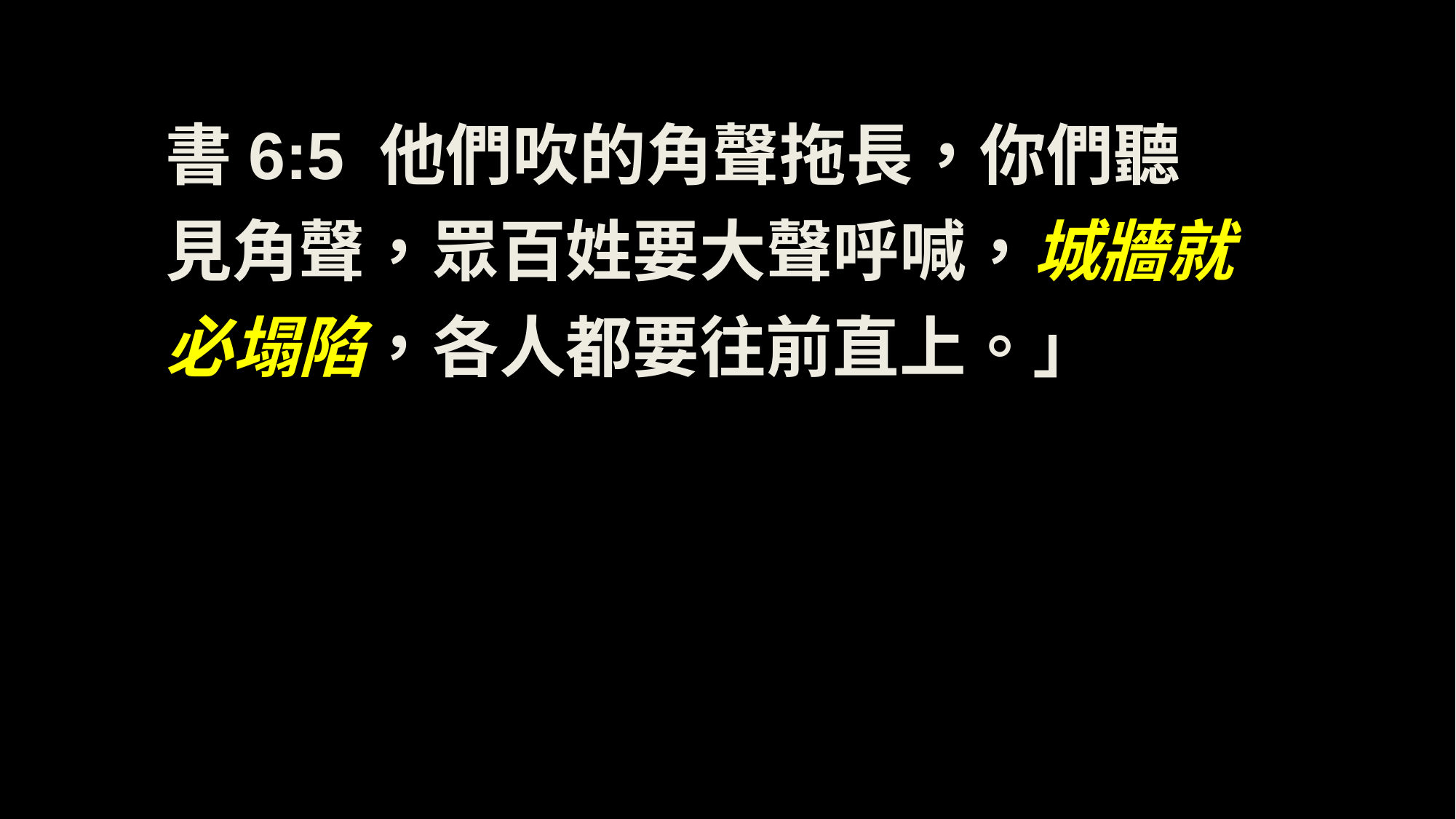

書6:5 他們吹的角聲拖長，你們聽見角聲，眾百姓要大聲呼喊，城牆就必塌陷，各人都要往前直上。」